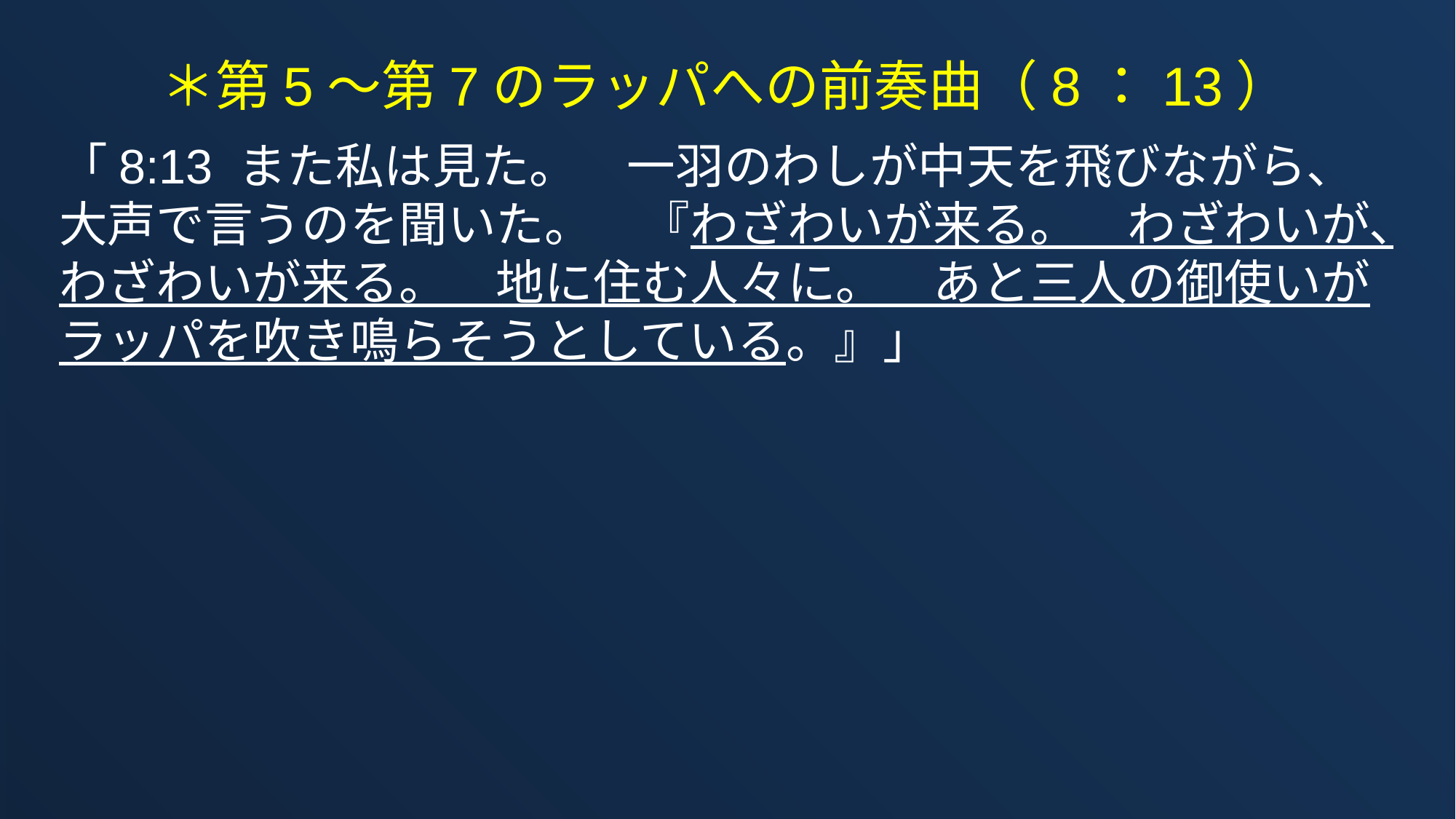

＊第5～第7のラッパへの前奏曲（8：13）

「8:13 また私は見た。　一羽のわしが中天を飛びながら、大声で言うのを聞いた。　『わざわいが来る。　わざわいが、わざわいが来る。　地に住む人々に。　あと三人の御使いがラッパを吹き鳴らそうとしている。』」